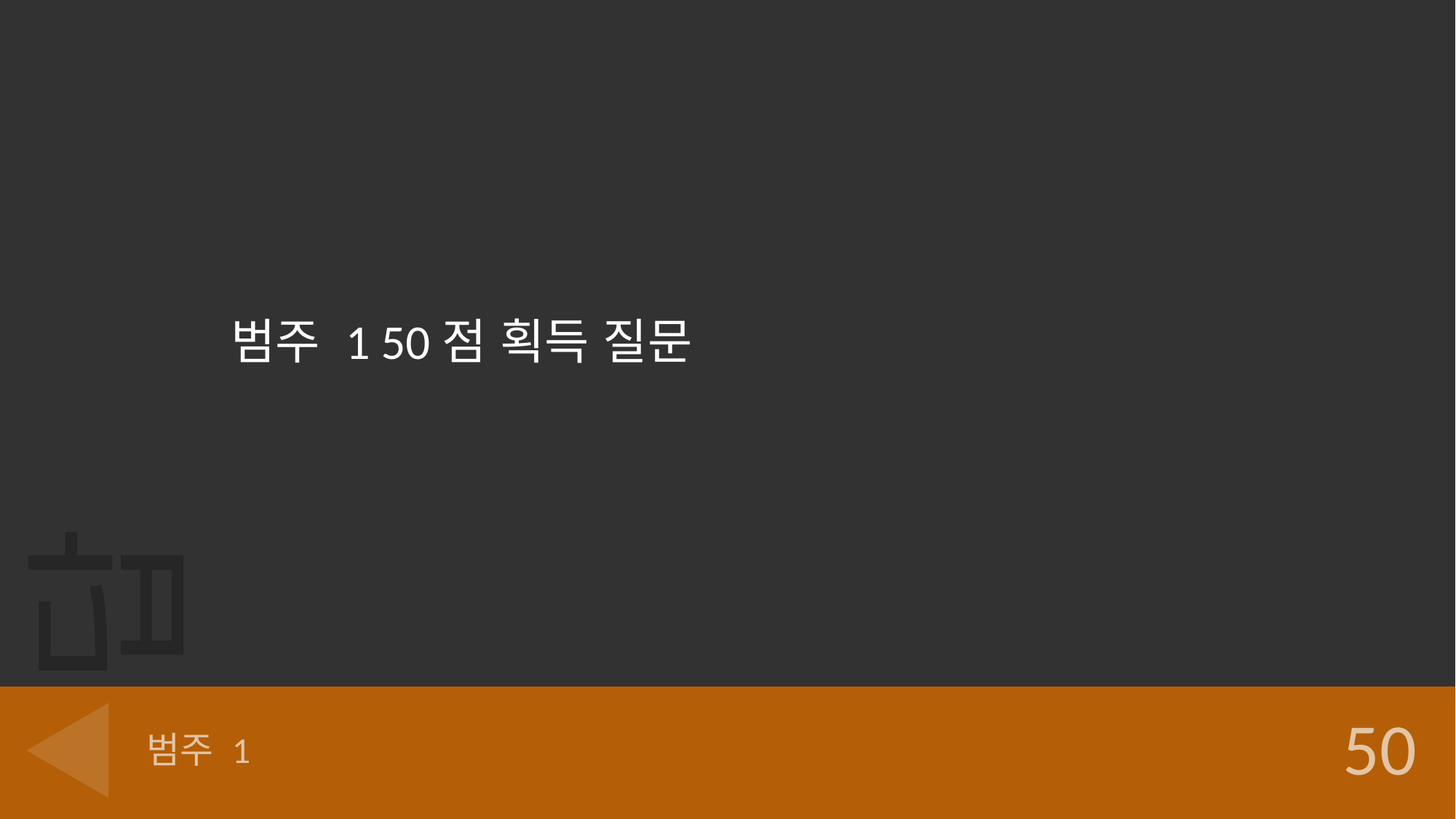

범주 1 50점 획득 질문
# 범주 1
50